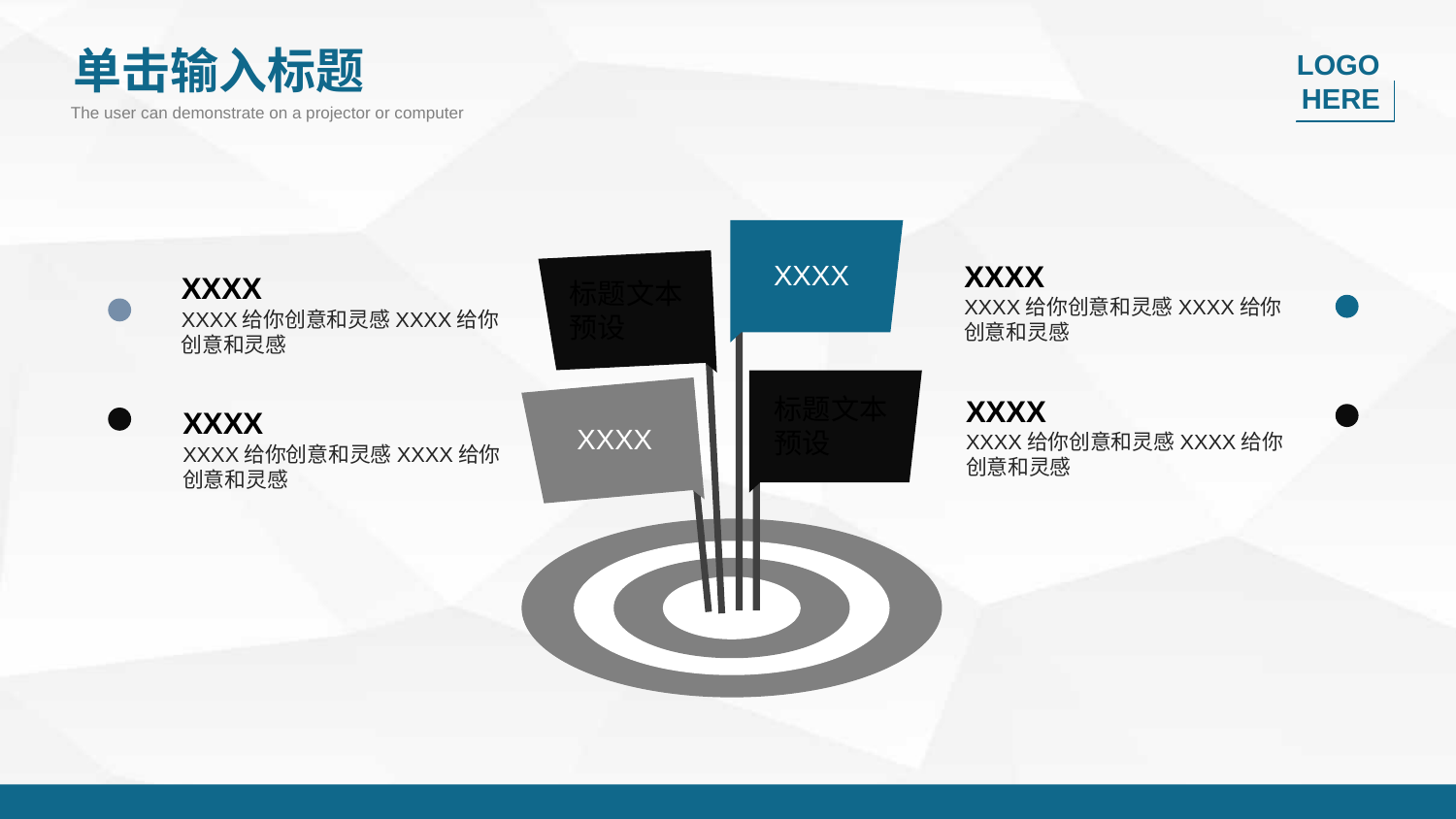

单击输入标题
The user can demonstrate on a projector or computer
LOGO HERE

XXXX
XXXX
XXXX给你创意和灵感XXXX给你创意和灵感

标题文本
预设
XXXX
XXXX给你创意和灵感XXXX给你创意和灵感

标题文本
预设

XXXX
XXXX给你创意和灵感XXXX给你创意和灵感
XXXX
XXXX
XXXX给你创意和灵感XXXX给你创意和灵感